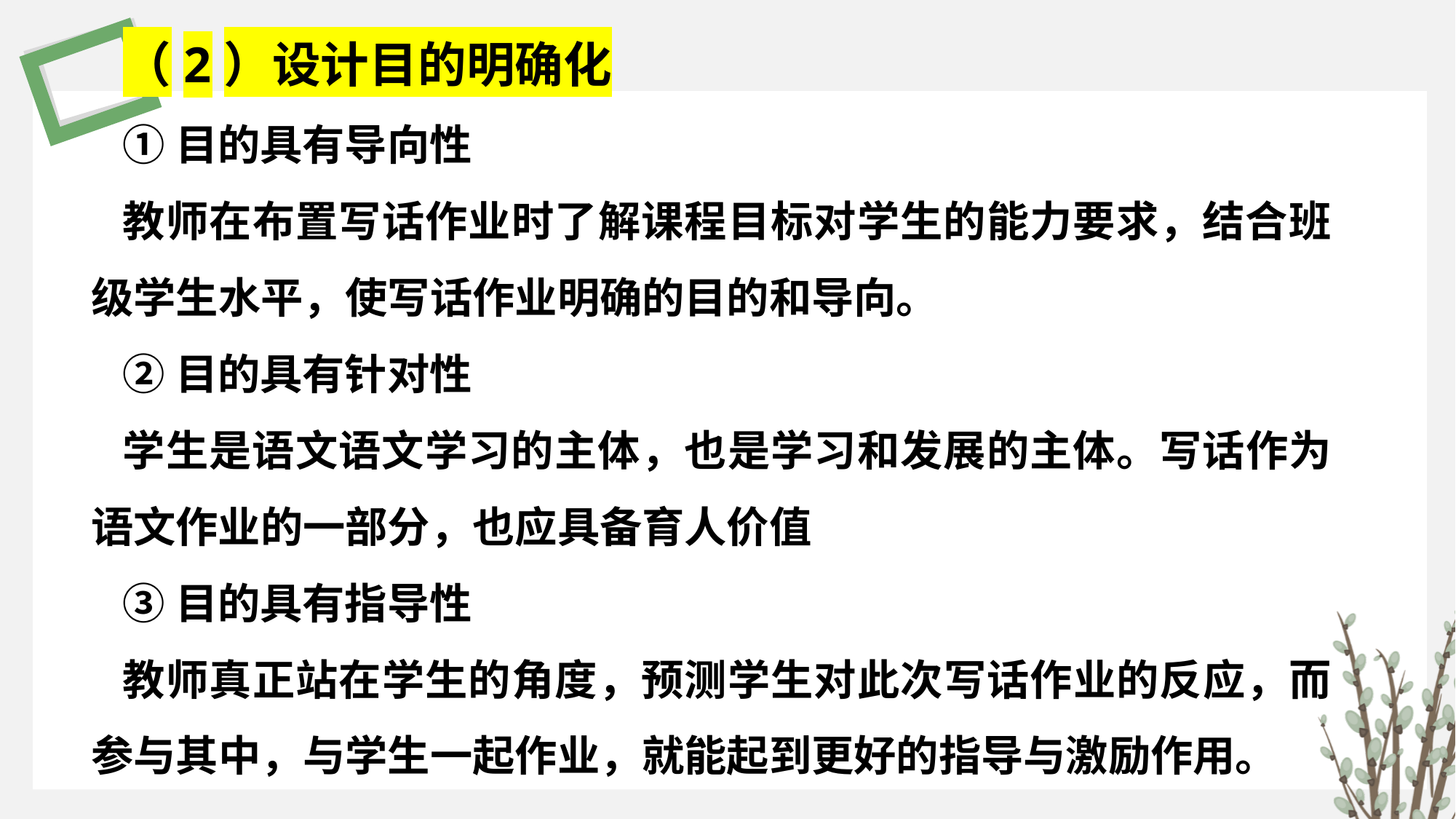

（2）设计目的明确化
①目的具有导向性
教师在布置写话作业时了解课程目标对学生的能力要求，结合班级学生水平，使写话作业明确的目的和导向。
②目的具有针对性
学生是语文语文学习的主体，也是学习和发展的主体。写话作为语文作业的一部分，也应具备育人价值
③目的具有指导性
教师真正站在学生的角度，预测学生对此次写话作业的反应，而参与其中，与学生一起作业，就能起到更好的指导与激励作用。